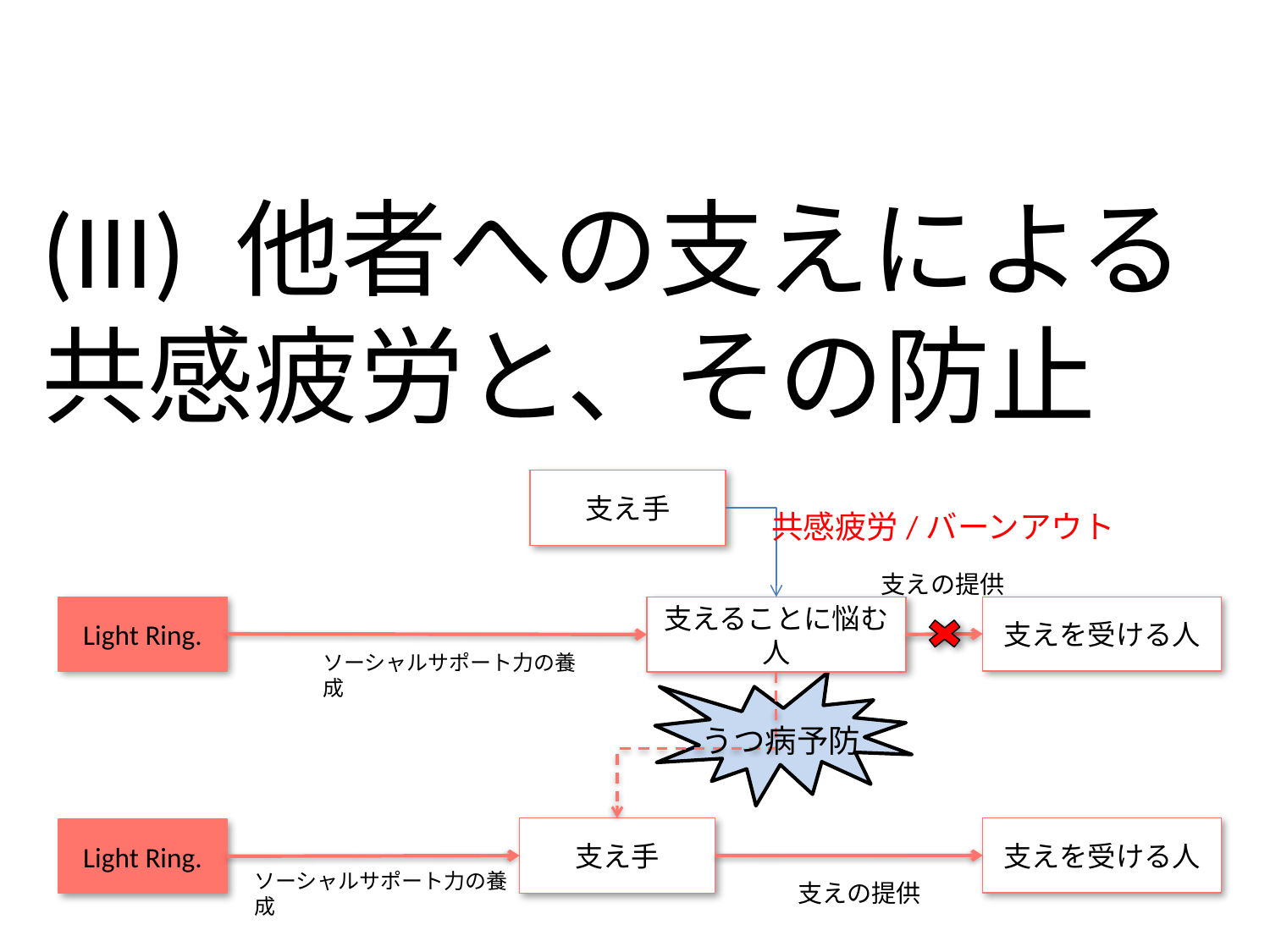

(III) 他者への支えによる共感疲労と、その防止
支え手
共感疲労/バーンアウト

支えの提供
Light Ring.
支えることに悩む人
支えを受ける人

ソーシャルサポート力の養成

うつ病予防
支え手
支えを受ける人
Light Ring.
ソーシャルサポート力の養成
支えの提供